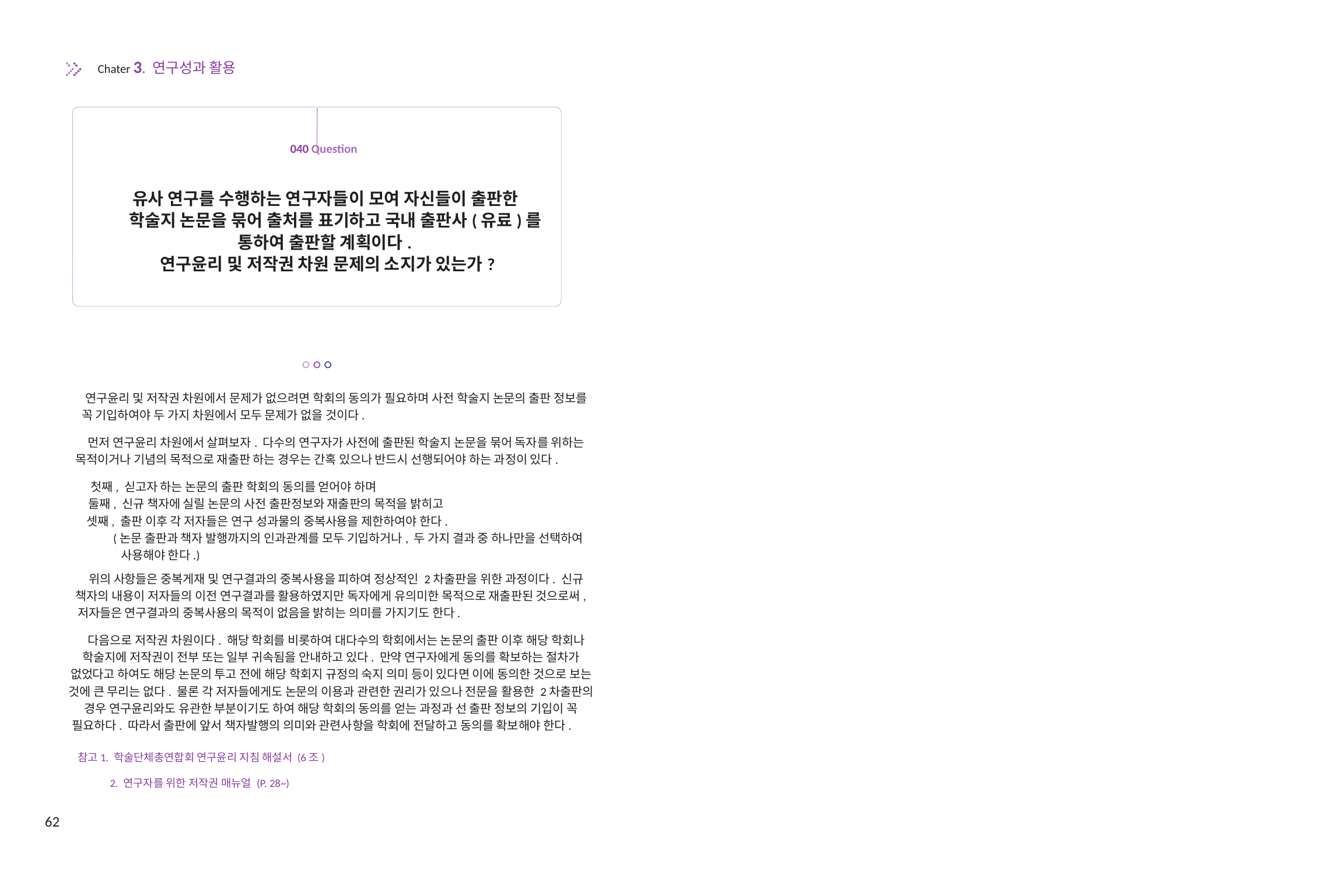

Chater 3. 연구성과 활용

040 Question

유사 연구를 수행하는 연구자들이 모여 자신들이 출판한
학술지 논문을 묶어 출처를 표기하고 국내 출판사(유료)를
통하여 출판할 계획이다.
연구윤리 및 저작권 차원 문제의 소지가 있는가?

연구윤리 및 저작권 차원에서 문제가 없으려면 학회의 동의가 필요하며 사전 학술지 논문의 출판 정보를
꼭 기입하여야 두 가지 차원에서 모두 문제가 없을 것이다.
먼저 연구윤리 차원에서 살펴보자. 다수의 연구자가 사전에 출판된 학술지 논문을 묶어 독자를 위하는
목적이거나 기념의 목적으로 재출판 하는 경우는 간혹 있으나 반드시 선행되어야 하는 과정이 있다.
첫째, 싣고자 하는 논문의 출판 학회의 동의를 얻어야 하며
둘째, 신규 책자에 실릴 논문의 사전 출판정보와 재출판의 목적을 밝히고
셋째, 출판 이후 각 저자들은 연구 성과물의 중복사용을 제한하여야 한다.
(논문 출판과 책자 발행까지의 인과관계를 모두 기입하거나, 두 가지 결과 중 하나만을 선택하여
사용해야 한다.)
위의 사항들은 중복게재 및 연구결과의 중복사용을 피하여 정상적인 2차출판을 위한 과정이다. 신규
책자의 내용이 저자들의 이전 연구결과를 활용하였지만 독자에게 유의미한 목적으로 재출판된 것으로써,
저자들은 연구결과의 중복사용의 목적이 없음을 밝히는 의미를 가지기도 한다.
다음으로 저작권 차원이다. 해당 학회를 비롯하여 대다수의 학회에서는 논문의 출판 이후 해당 학회나
학술지에 저작권이 전부 또는 일부 귀속됨을 안내하고 있다. 만약 연구자에게 동의를 확보하는 절차가
없었다고 하여도 해당 논문의 투고 전에 해당 학회지 규정의 숙지 의미 등이 있다면 이에 동의한 것으로 보는
것에 큰 무리는 없다. 물론 각 저자들에게도 논문의 이용과 관련한 권리가 있으나 전문을 활용한 2차출판의
경우 연구윤리와도 유관한 부분이기도 하여 해당 학회의 동의를 얻는 과정과 선 출판 정보의 기입이 꼭
필요하다. 따라서 출판에 앞서 책자발행의 의미와 관련사항을 학회에 전달하고 동의를 확보해야 한다.
참고1. 학술단체총연합회 연구윤리 지침 해설서 (6조)
	2. 연구자를 위한 저작권 매뉴얼 (P. 28~)
62